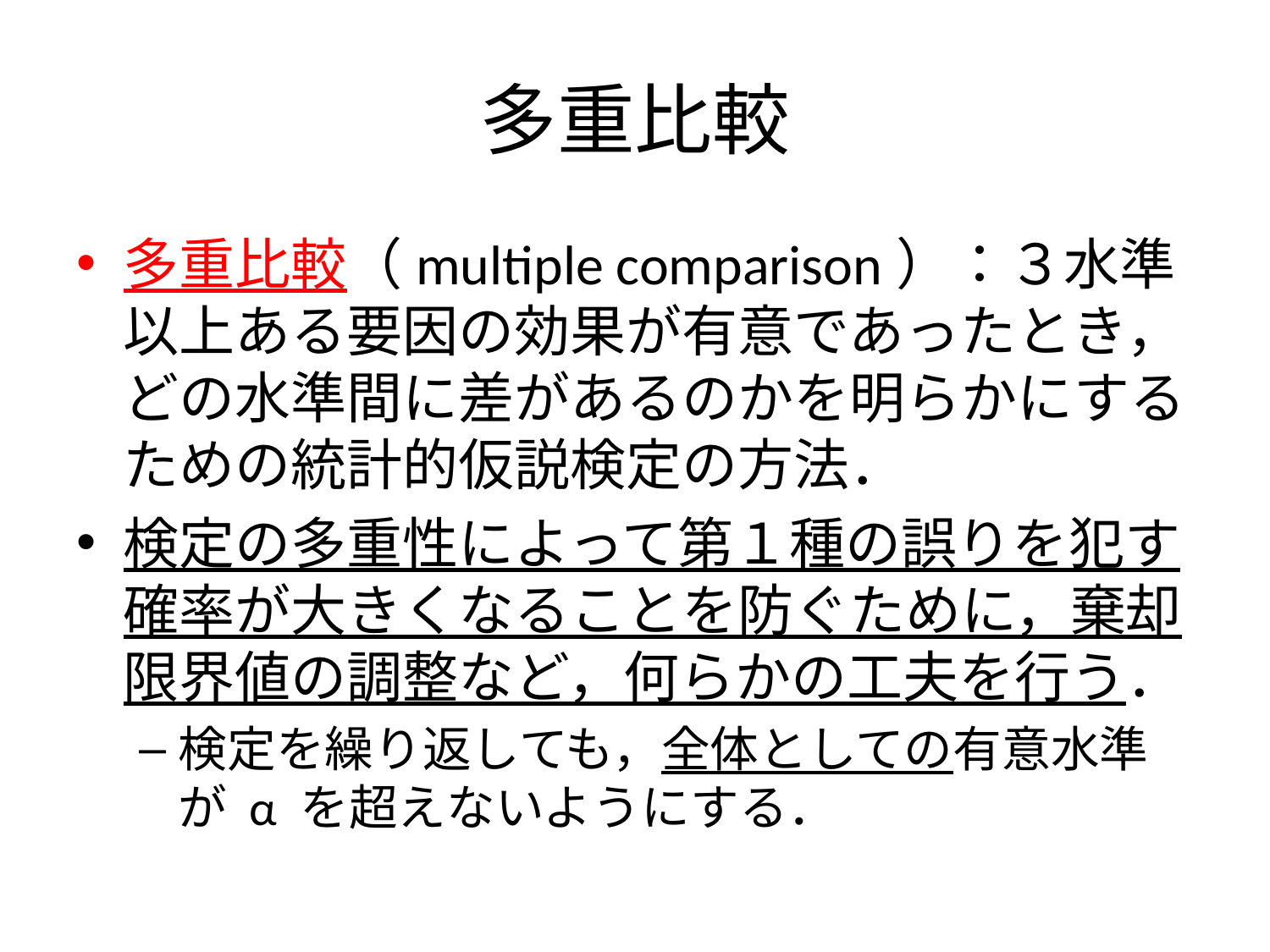

# 多重比較
多重比較（multiple comparison）：３水準以上ある要因の効果が有意であったとき，どの水準間に差があるのかを明らかにするための統計的仮説検定の方法．
検定の多重性によって第１種の誤りを犯す確率が大きくなることを防ぐために，棄却限界値の調整など，何らかの工夫を行う．
検定を繰り返しても，全体としての有意水準が α を超えないようにする．